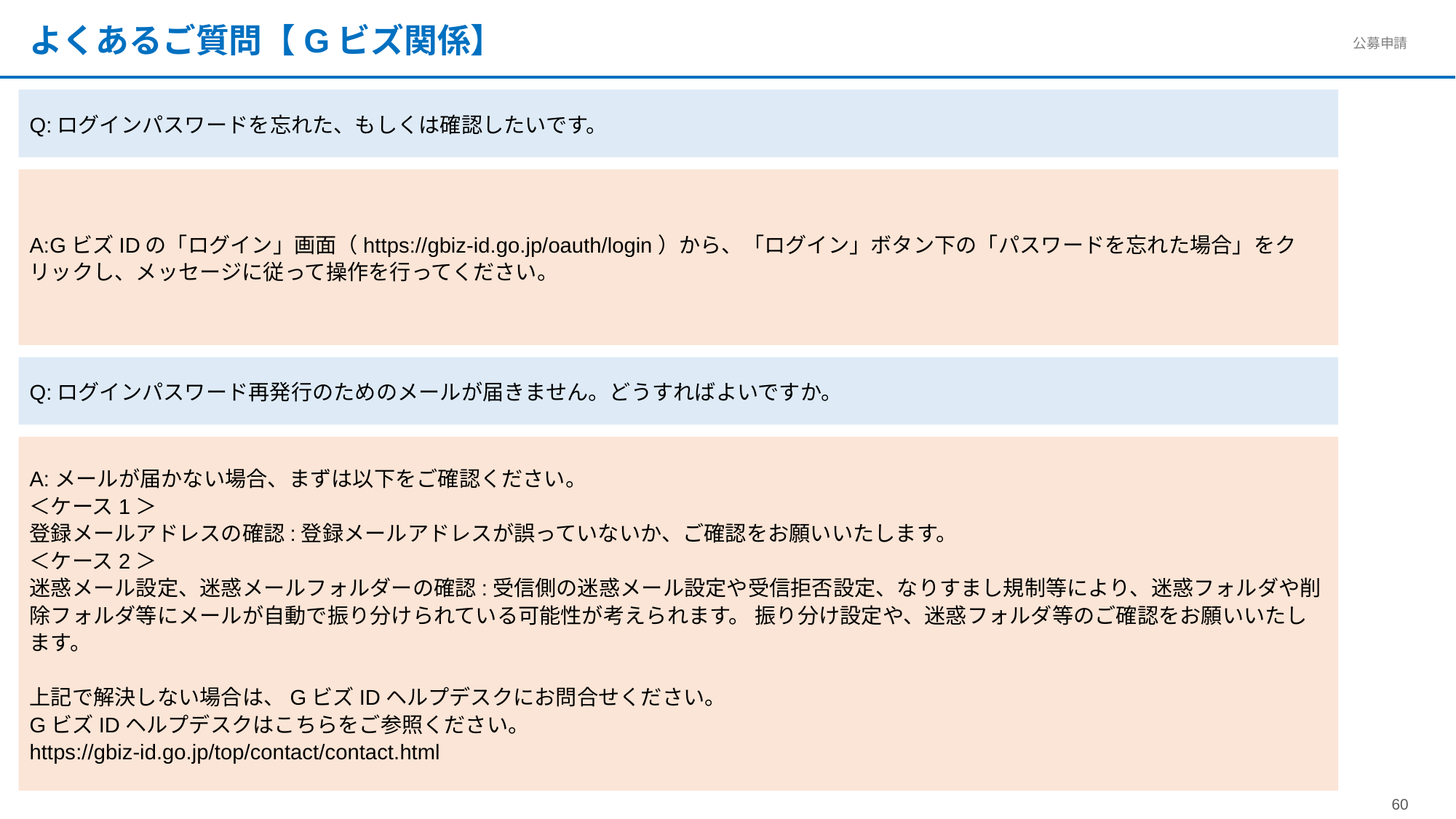

よくあるご質問【Gビズ関係】
Q:ログインパスワードを忘れた、もしくは確認したいです。
A:GビズIDの「ログイン」画面（https://gbiz-id.go.jp/oauth/login）から、「ログイン」ボタン下の「パスワードを忘れた場合」をクリックし、メッセージに従って操作を行ってください。
Q:ログインパスワード再発行のためのメールが届きません。どうすればよいですか。
A:メールが届かない場合、まずは以下をご確認ください。
＜ケース1＞
登録メールアドレスの確認:登録メールアドレスが誤っていないか、ご確認をお願いいたします。
＜ケース2＞
迷惑メール設定、迷惑メールフォルダーの確認:受信側の迷惑メール設定や受信拒否設定、なりすまし規制等により、迷惑フォルダや削除フォルダ等にメールが自動で振り分けられている可能性が考えられます。 振り分け設定や、迷惑フォルダ等のご確認をお願いいたします。

上記で解決しない場合は、GビズIDヘルプデスクにお問合せください。
GビズIDヘルプデスクはこちらをご参照ください。
https://gbiz-id.go.jp/top/contact/contact.html